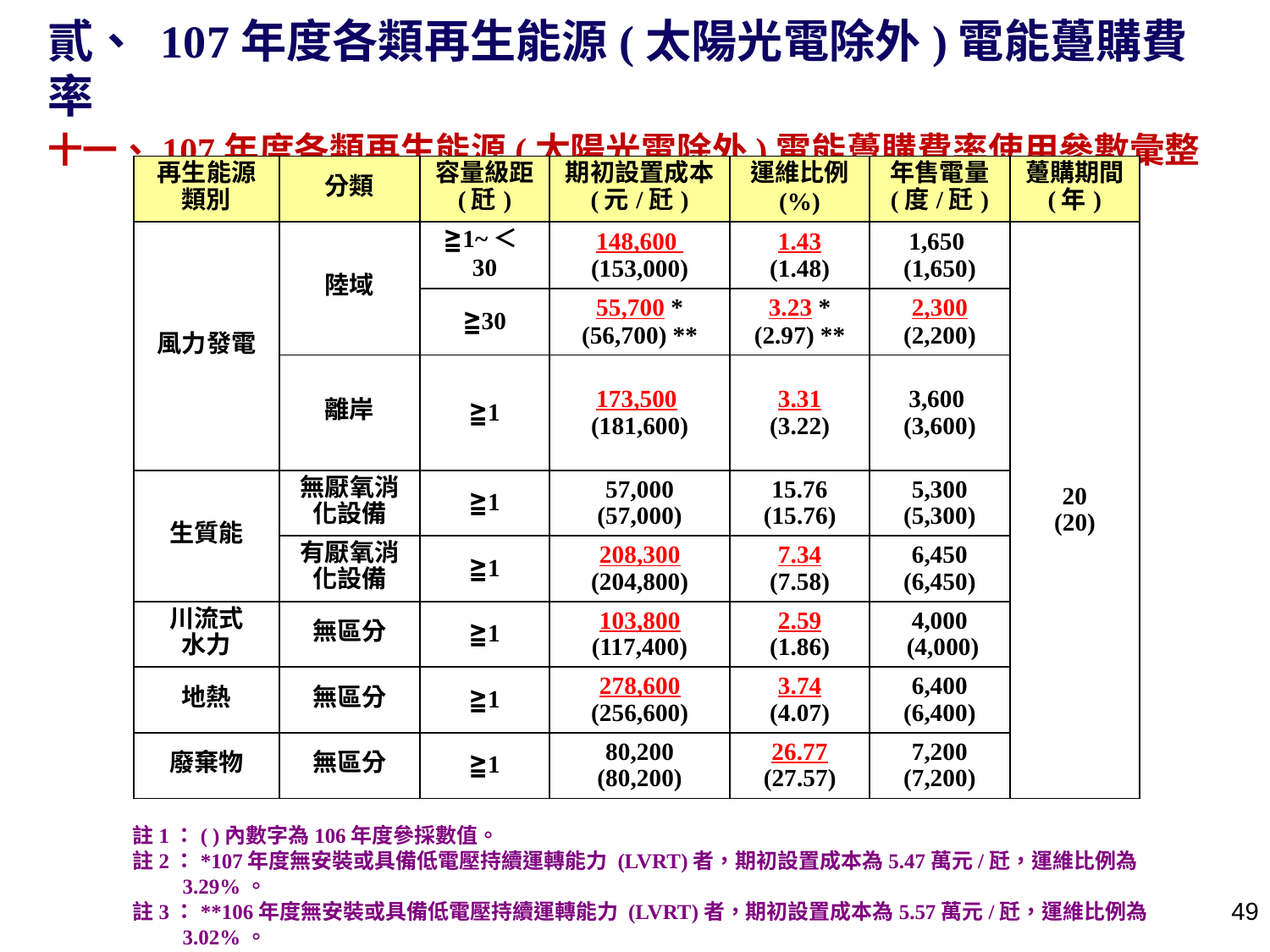

貳、 107年度各類再生能源(太陽光電除外)電能躉購費率
十一、107年度各類再生能源(太陽光電除外)電能躉購費率使用參數彙整
| 再生能源 類別 | 分類 | 容量級距 (瓩) | 期初設置成本 (元/瓩) | 運維比例 (%) | 年售電量 (度/瓩) | 躉購期間 (年) |
| --- | --- | --- | --- | --- | --- | --- |
| 風力發電 | 陸域 | ≧1~＜30 | 148,600 (153,000) | 1.43 (1.48) | 1,650 (1,650) | 20 (20) |
|  |  | ≧30 | 55,700 \* (56,700) \*\* | 3.23 \* (2.97) \*\* | 2,300 (2,200) |  |
|  | 離岸 | ≧1 | 173,500 (181,600) | 3.31 (3.22) | 3,600 (3,600) |  |
| 生質能 | 無厭氧消化設備 | ≧1 | 57,000 (57,000) | 15.76 (15.76) | 5,300 (5,300) |  |
|  | 有厭氧消化設備 | ≧1 | 208,300 (204,800) | 7.34 (7.58) | 6,450 (6,450) |  |
| 川流式 水力 | 無區分 | ≧1 | 103,800 (117,400) | 2.59 (1.86) | 4,000 (4,000) |  |
| 地熱 | 無區分 | ≧1 | 278,600 (256,600) | 3.74 (4.07) | 6,400 (6,400) |  |
| 廢棄物 | 無區分 | ≧1 | 80,200 (80,200) | 26.77 (27.57) | 7,200 (7,200) |  |
註1：( )內數字為106年度參採數值。
註2：*107年度無安裝或具備低電壓持續運轉能力 (LVRT)者，期初設置成本為5.47萬元/瓩，運維比例為3.29%。
註3：**106年度無安裝或具備低電壓持續運轉能力 (LVRT)者，期初設置成本為5.57萬元/瓩，運維比例為3.02%。
49